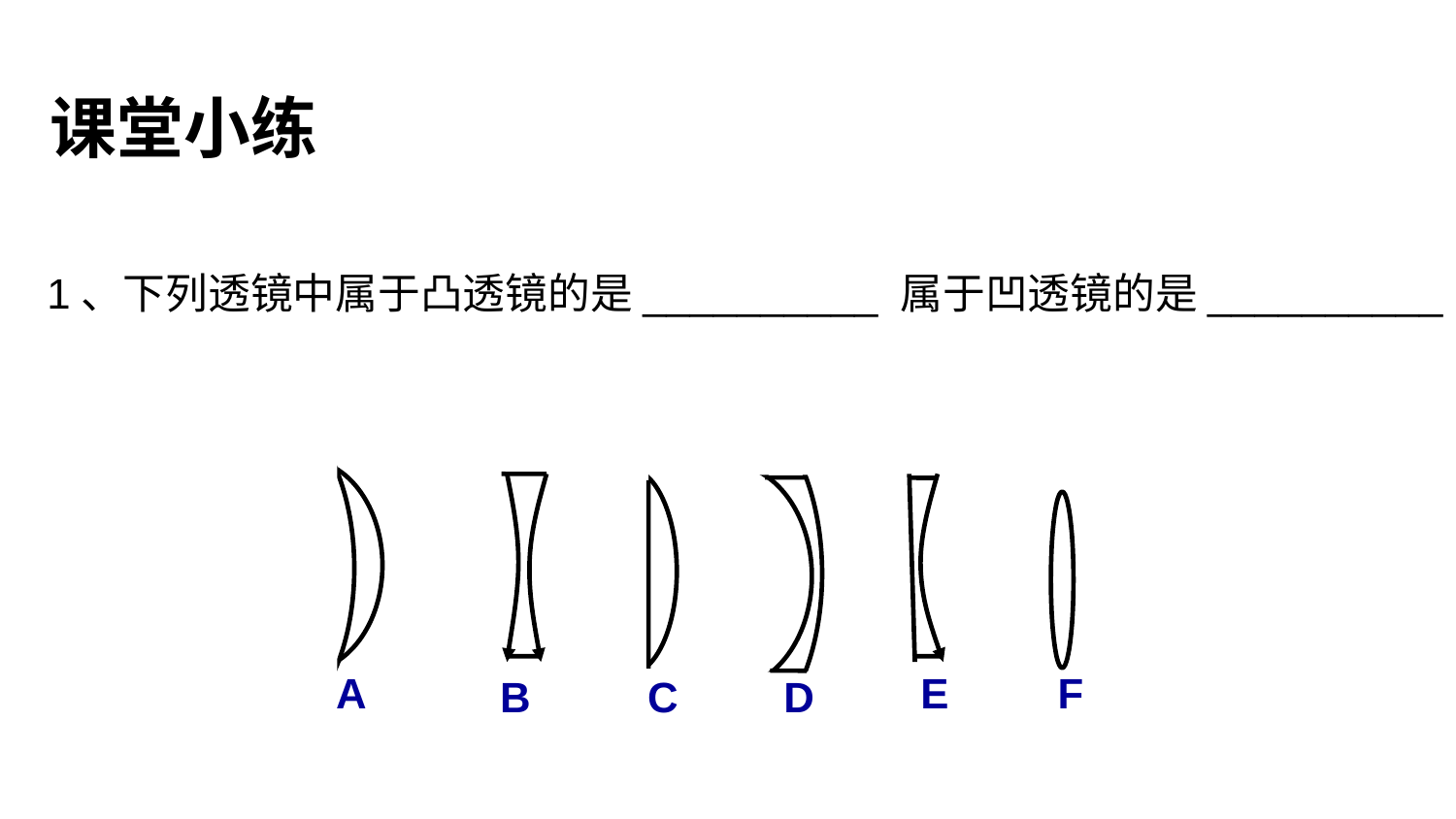

课堂小练
1、下列透镜中属于凸透镜的是__________ 属于凹透镜的是__________

A
E
F
C
B
D